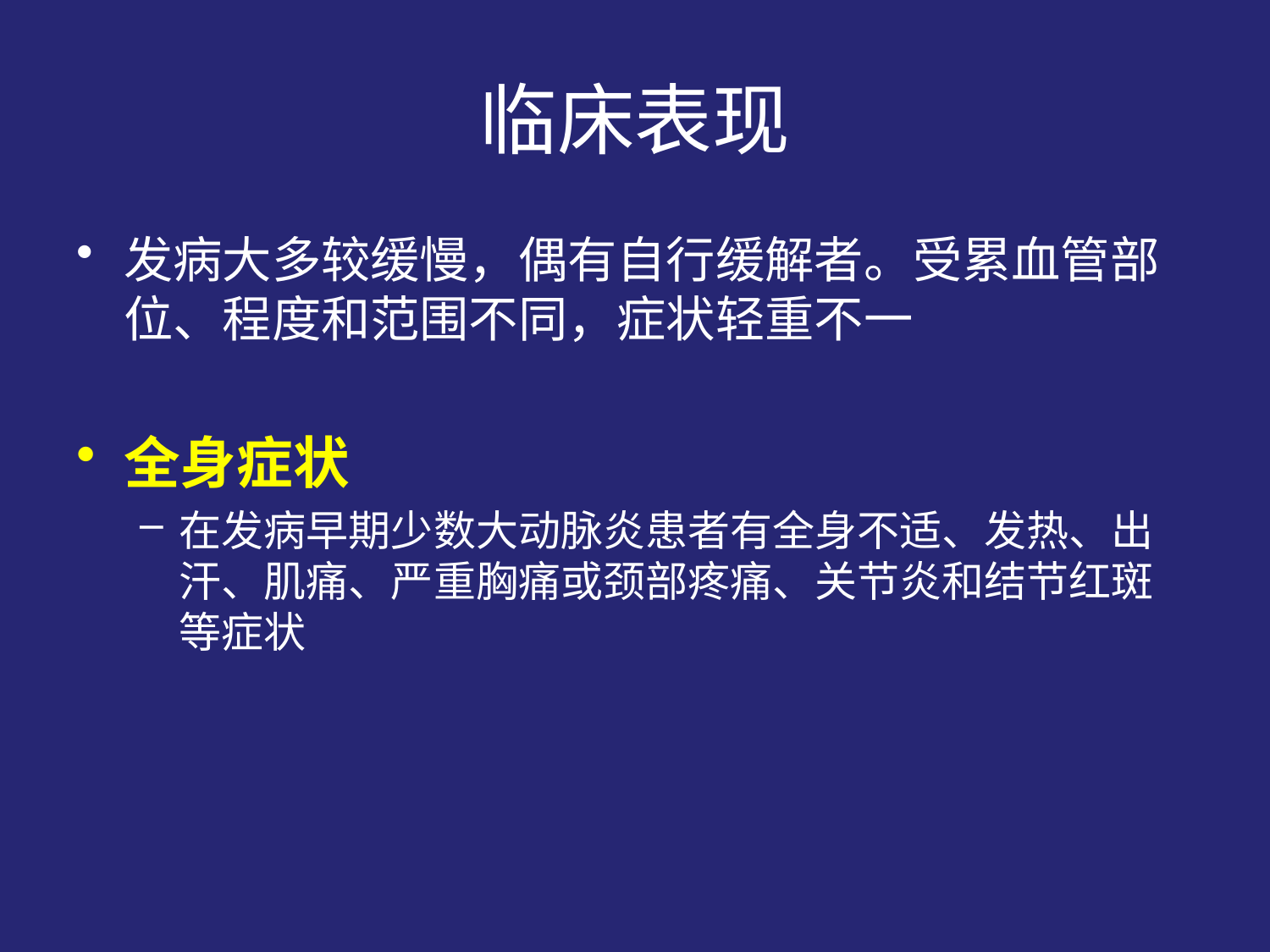

# 临床表现
发病大多较缓慢，偶有自行缓解者。受累血管部位、程度和范围不同，症状轻重不一

全身症状
在发病早期少数大动脉炎患者有全身不适、发热、出汗、肌痛、严重胸痛或颈部疼痛、关节炎和结节红斑等症状